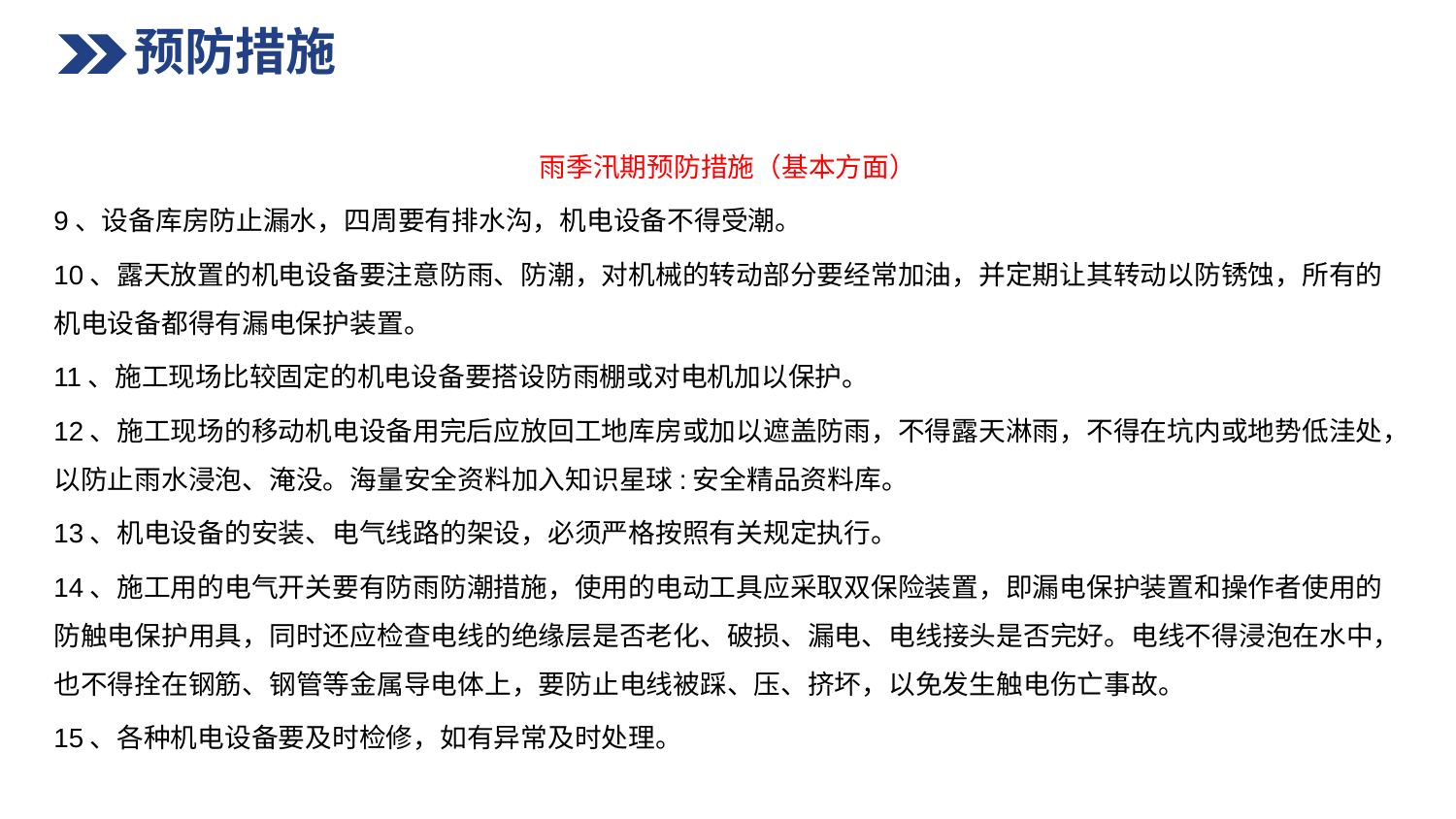

预防措施

雨季汛期预防措施（基本方面）
9、设备库房防止漏水，四周要有排水沟，机电设备不得受潮。
10、露天放置的机电设备要注意防雨、防潮，对机械的转动部分要经常加油，并定期让其转动以防锈蚀，所有的机电设备都得有漏电保护装置。
11、施工现场比较固定的机电设备要搭设防雨棚或对电机加以保护。
12、施工现场的移动机电设备用完后应放回工地库房或加以遮盖防雨，不得露天淋雨，不得在坑内或地势低洼处，以防止雨水浸泡、淹没。海量安全资料加入知识星球:安全精品资料库。
13、机电设备的安装、电气线路的架设，必须严格按照有关规定执行。
14、施工用的电气开关要有防雨防潮措施，使用的电动工具应采取双保险装置，即漏电保护装置和操作者使用的防触电保护用具，同时还应检查电线的绝缘层是否老化、破损、漏电、电线接头是否完好。电线不得浸泡在水中，也不得拴在钢筋、钢管等金属导电体上，要防止电线被踩、压、挤坏，以免发生触电伤亡事故。
15、各种机电设备要及时检修，如有异常及时处理。